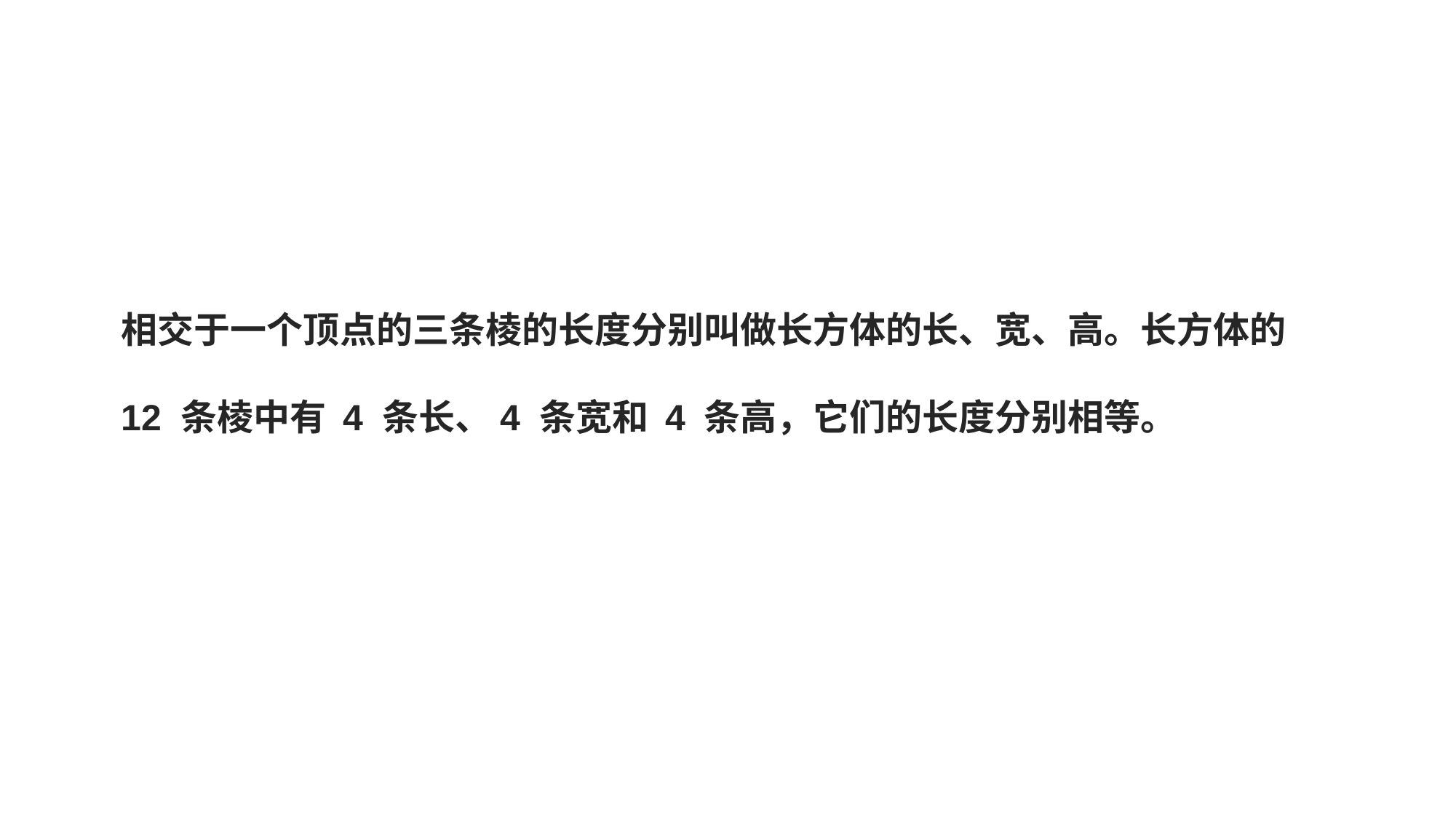

知识提炼
相交于一个顶点的三条棱的长度分别叫做长方体的长、宽、高。长方体的 12 条棱中有 4 条长、4 条宽和 4 条高，它们的长度分别相等。